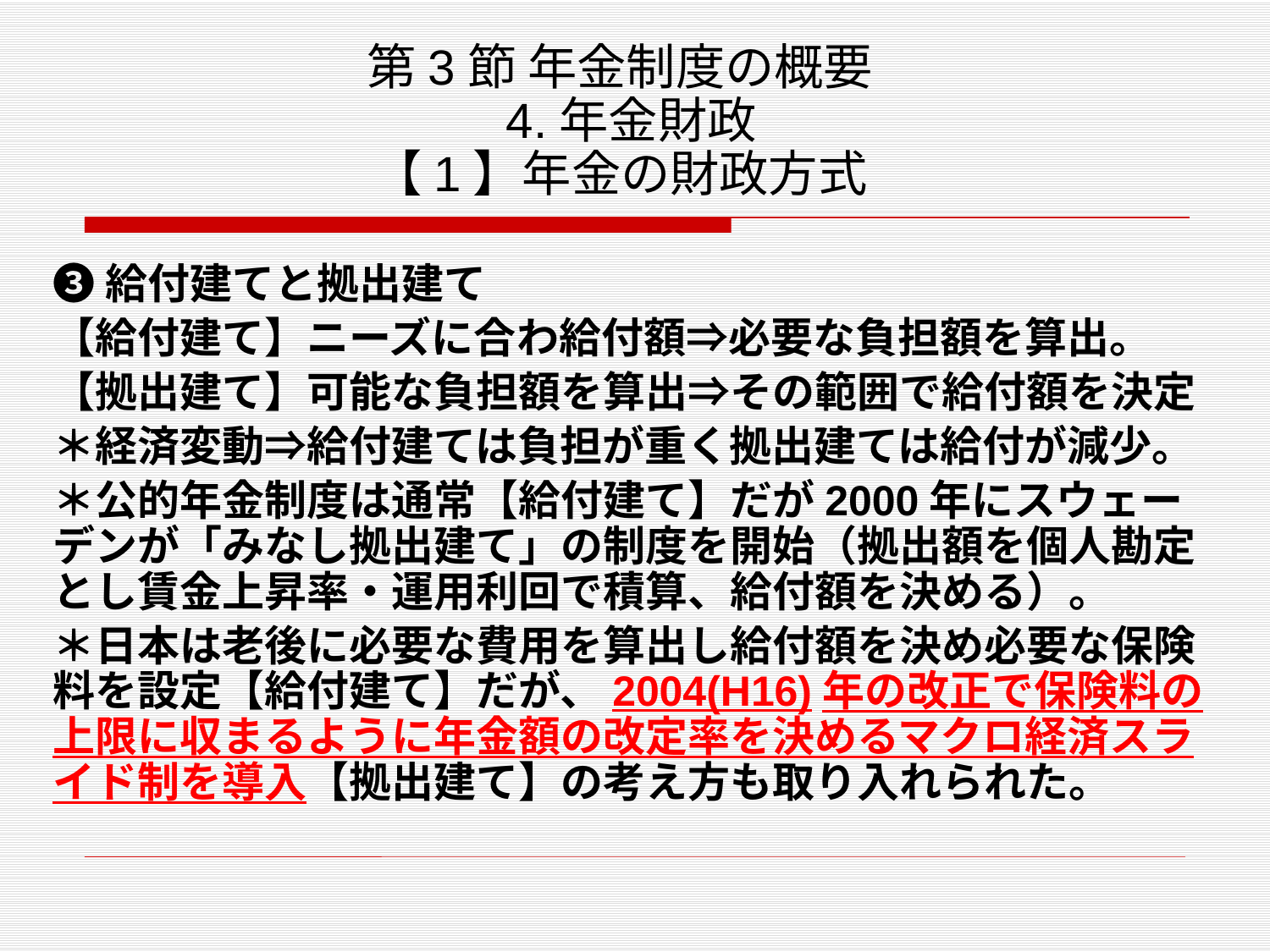

# 第3節 年金制度の概要 4.年金財政 【1】年金の財政方式
❸給付建てと拠出建て
【給付建て】ニーズに合わ給付額⇒必要な負担額を算出。
【拠出建て】可能な負担額を算出⇒その範囲で給付額を決定
＊経済変動⇒給付建ては負担が重く拠出建ては給付が減少。
＊公的年金制度は通常【給付建て】だが2000年にスウェーデンが「みなし拠出建て」の制度を開始（拠出額を個人勘定とし賃金上昇率・運用利回で積算、給付額を決める）。
＊日本は老後に必要な費用を算出し給付額を決め必要な保険料を設定【給付建て】だが、2004(H16)年の改正で保険料の上限に収まるように年金額の改定率を決めるマクロ経済スライド制を導入【拠出建て】の考え方も取り入れられた。